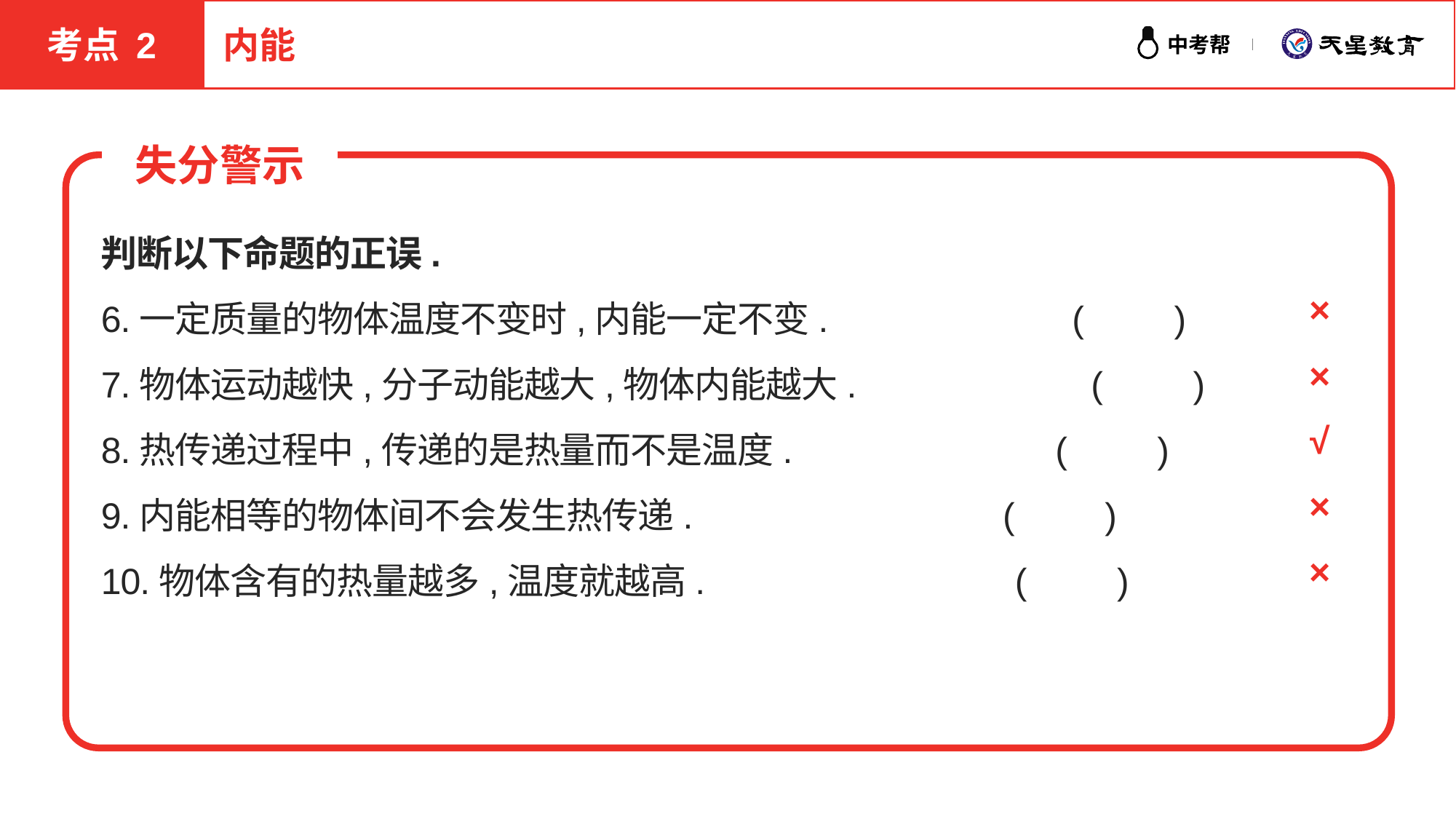

考点 2
内能
失分警示

判断以下命题的正误.
6.一定质量的物体温度不变时,内能一定不变.                          (　　)
7.物体运动越快,分子动能越大,物体内能越大.                         (　　)
8.热传递过程中,传递的是热量而不是温度.                            (　　)
9.内能相等的物体间不会发生热传递.                                 (　　)
10.物体含有的热量越多,温度就越高.                                 (　　)
×
×
√
×
×